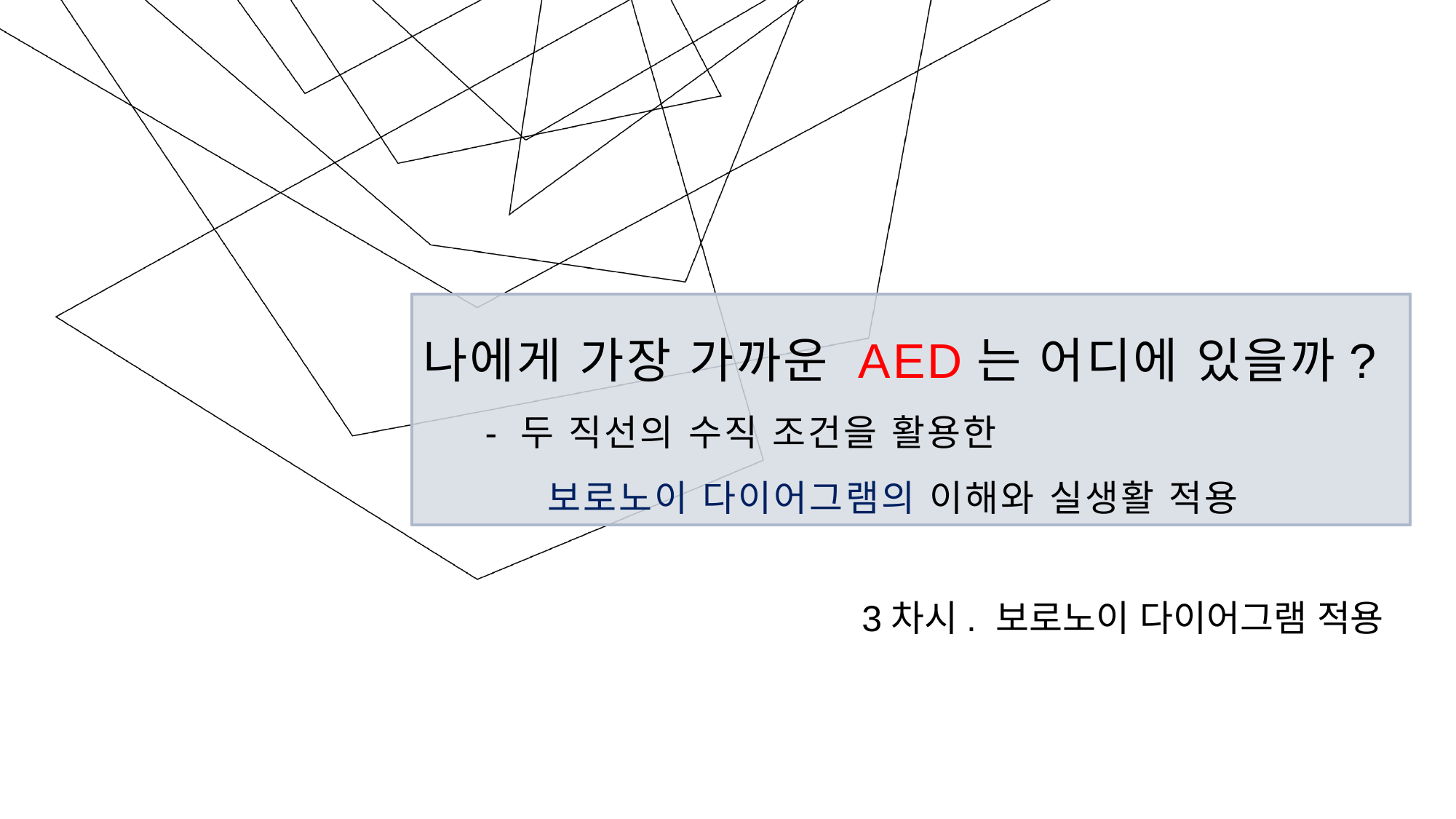

# 나에게 가장 가까운 AED는 어디에 있을까? - 두 직선의 수직 조건을 활용한 보로노이 다이어그램의 이해와 실생활 적용
3차시. 보로노이 다이어그램 적용